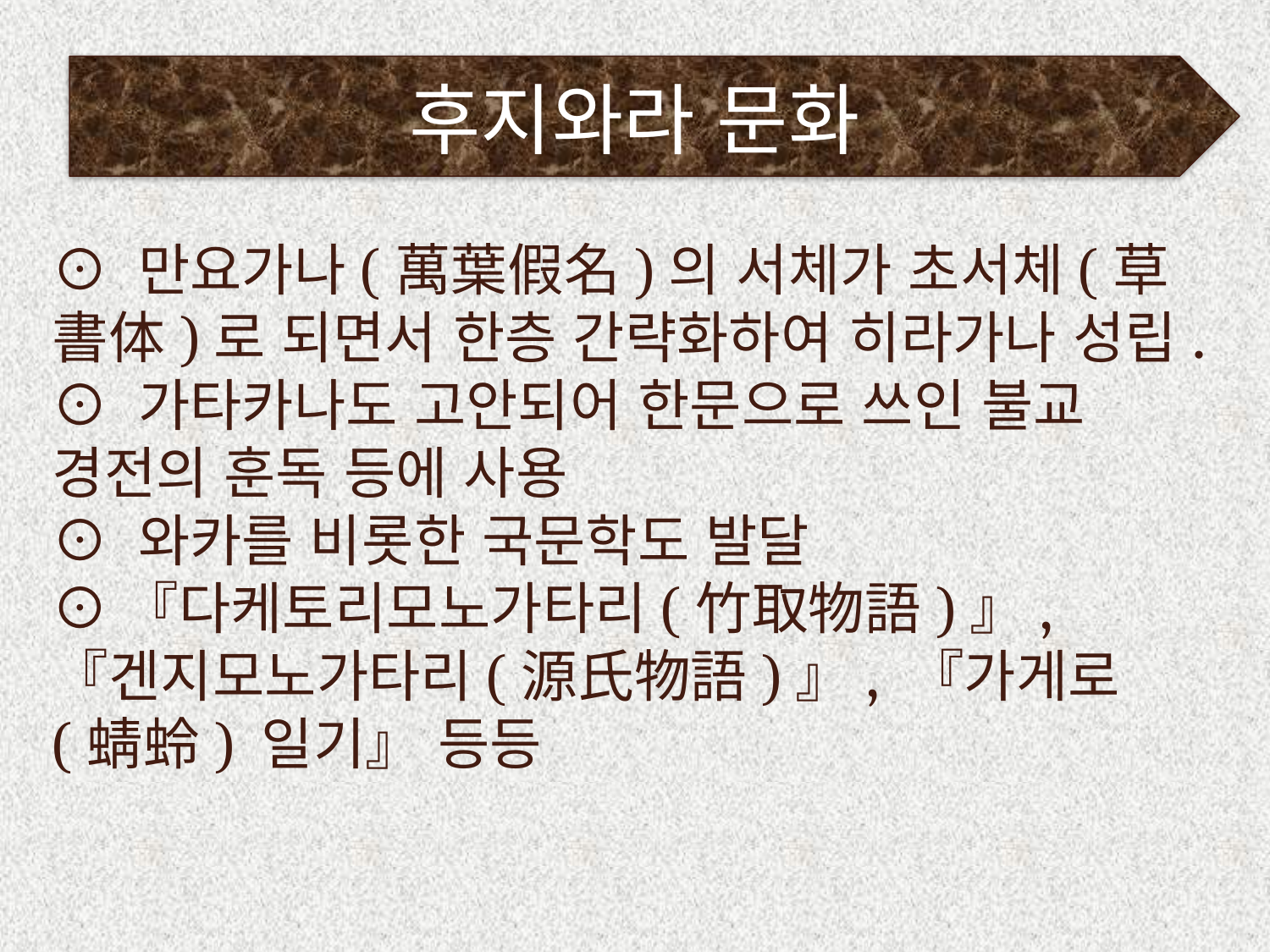

# 후지와라 문화

⊙ 만요가나(萬葉假名)의 서체가 초서체(草書体)로 되면서 한층 간략화하여 히라가나 성립.
⊙ 가타카나도 고안되어 한문으로 쓰인 불교 경전의 훈독 등에 사용
⊙ 와카를 비롯한 국문학도 발달
⊙『다케토리모노가타리(竹取物語)』, 『겐지모노가타리(源氏物語)』, 『가게로(蜻蛉) 일기』 등등
섭관 정치기의 10~11세기경의 문화

대륙 문화의 흡수 위에 일본의 고유 문화가 융합되어 일본적인 특성이 형성